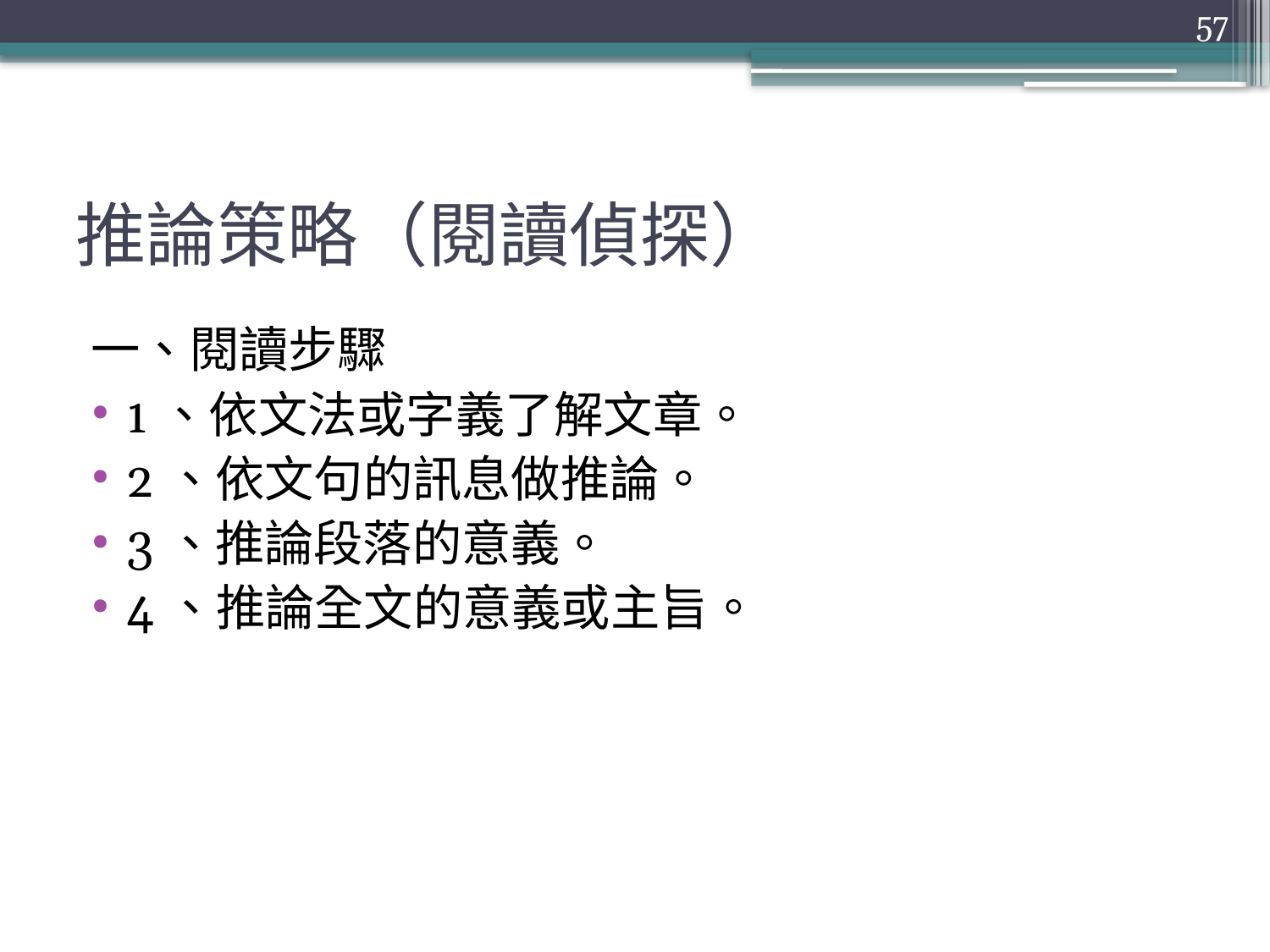

57

# 推論策略（閱讀偵探）
一、閱讀步驟
1、依文法或字義了解文章。
2、依文句的訊息做推論。
3、推論段落的意義。
4、推論全文的意義或主旨。